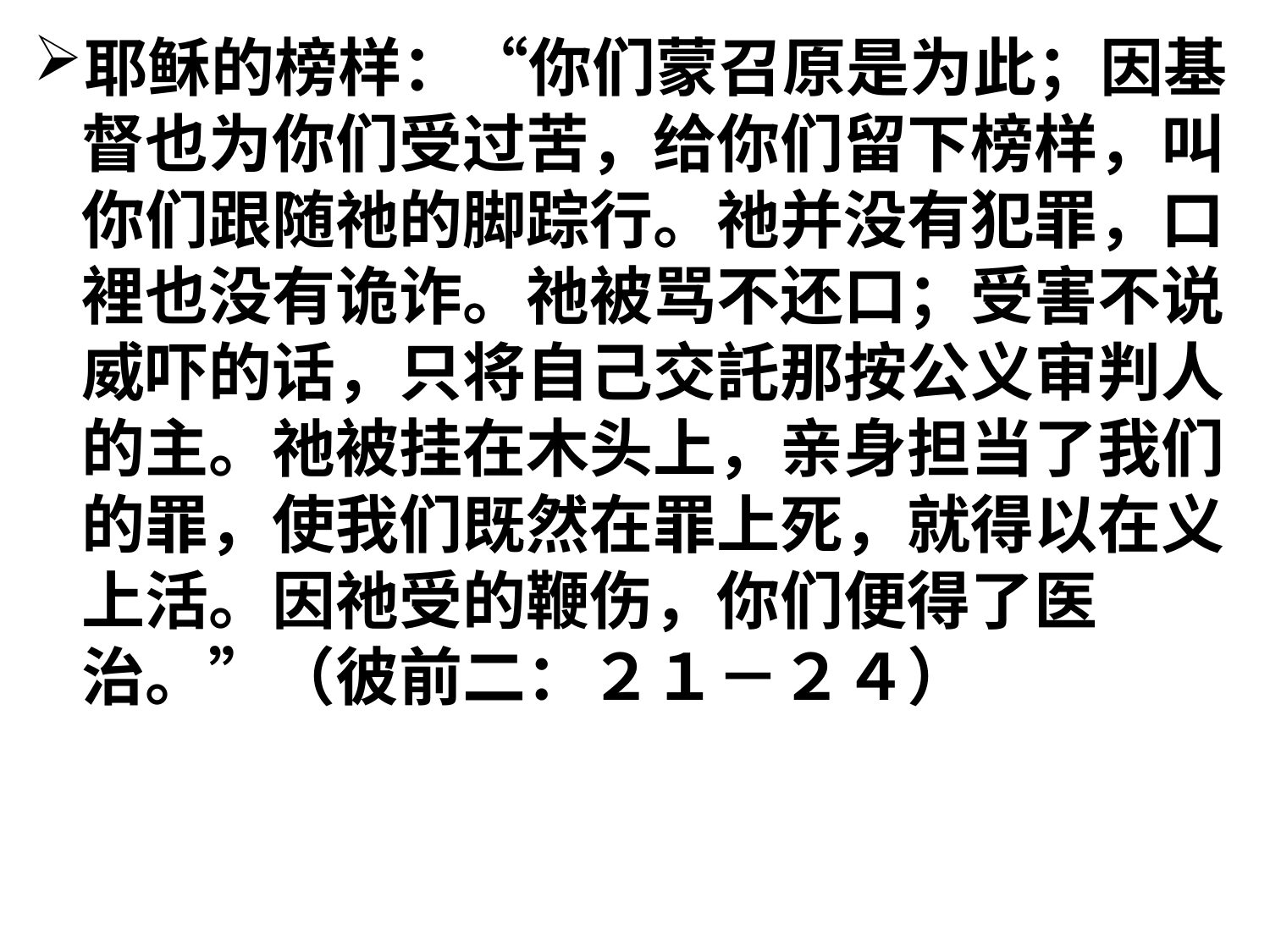

耶稣的榜样：“你们蒙召原是为此；因基督也为你们受过苦，给你们留下榜样，叫你们跟随祂的脚踪行。祂并没有犯罪，口裡也没有诡诈。祂被骂不还口；受害不说威吓的话，只将自己交託那按公义审判人的主。祂被挂在木头上，亲身担当了我们的罪，使我们既然在罪上死，就得以在义上活。因祂受的鞭伤，你们便得了医治。”（彼前二：２１－２４）